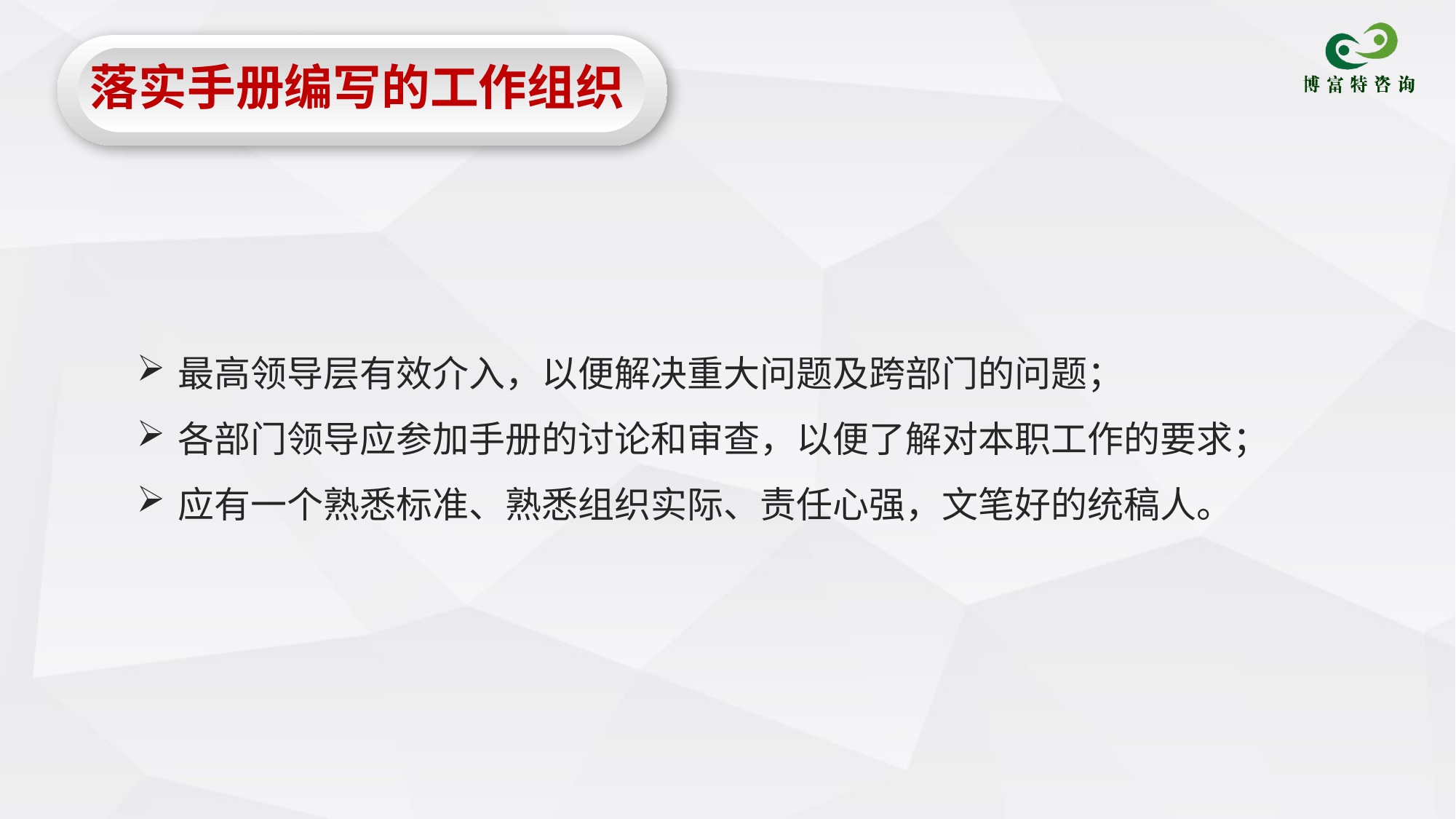

落实手册编写的工作组织
最高领导层有效介入，以便解决重大问题及跨部门的问题；
各部门领导应参加手册的讨论和审查，以便了解对本职工作的要求；
应有一个熟悉标准、熟悉组织实际、责任心强，文笔好的统稿人。